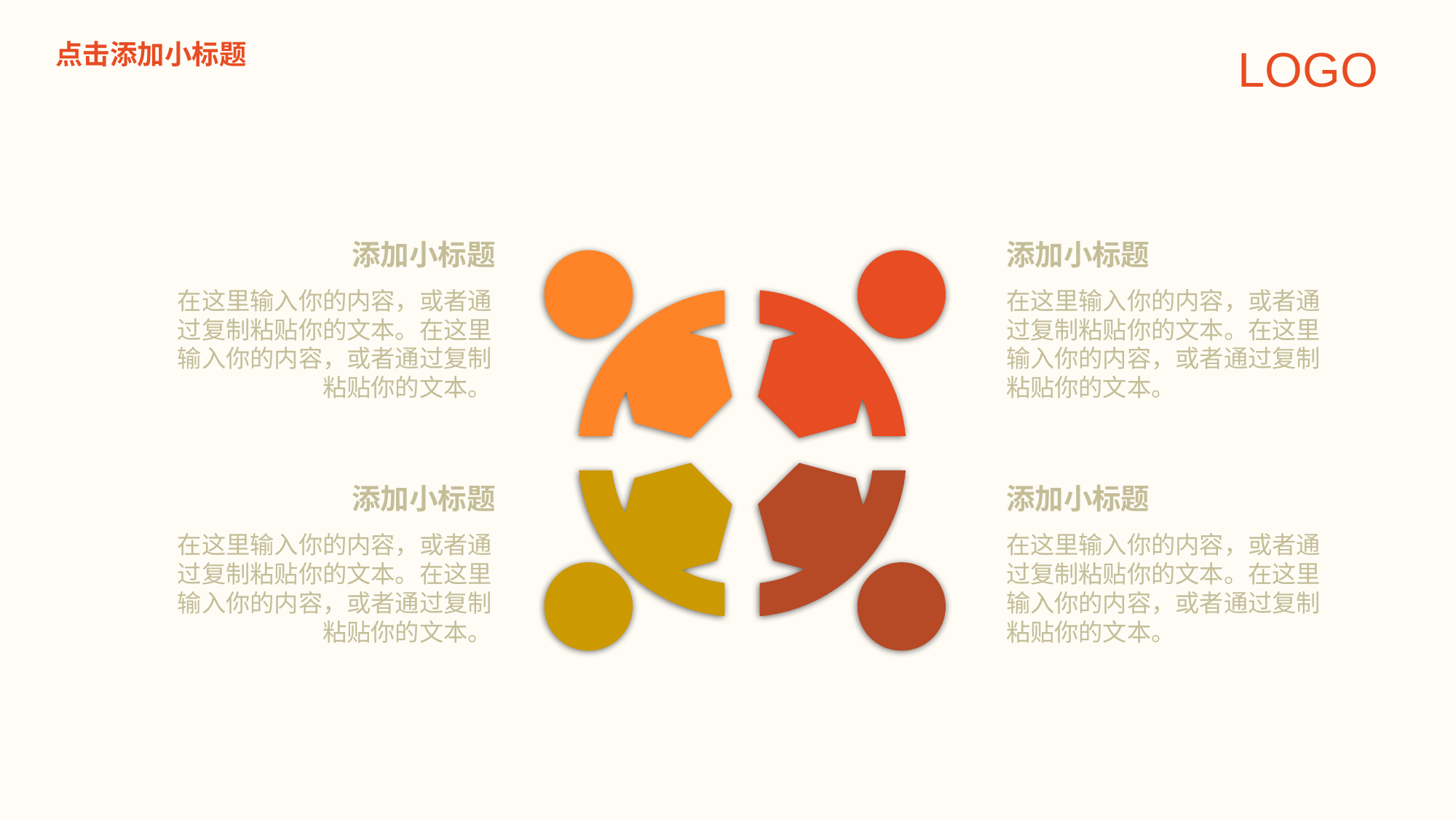

点击添加小标题
LOGO
添加小标题
添加小标题

在这里输入你的内容，或者通过复制粘贴你的文本。在这里输入你的内容，或者通过复制粘贴你的文本。
在这里输入你的内容，或者通过复制粘贴你的文本。在这里输入你的内容，或者通过复制粘贴你的文本。

添加小标题
添加小标题
在这里输入你的内容，或者通过复制粘贴你的文本。在这里输入你的内容，或者通过复制粘贴你的文本。
在这里输入你的内容，或者通过复制粘贴你的文本。在这里输入你的内容，或者通过复制粘贴你的文本。